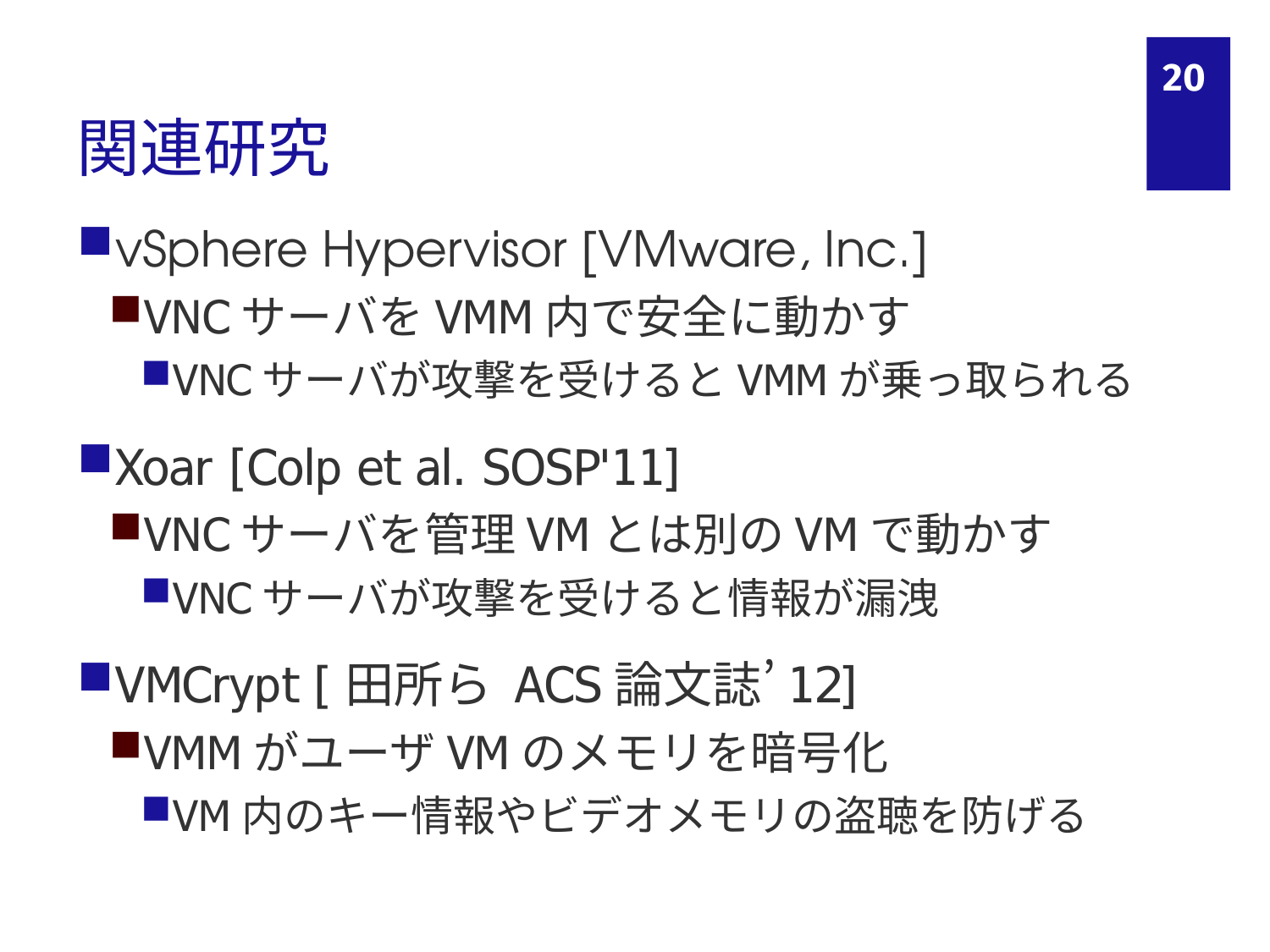

# 関連研究
20
vSphere Hypervisor [VMware, Inc.]
VNCサーバをVMM内で安全に動かす
VNCサーバが攻撃を受けるとVMMが乗っ取られる
Xoar [Colp et al. SOSP'11]
VNCサーバを管理VMとは別のVMで動かす
VNCサーバが攻撃を受けると情報が漏洩
VMCrypt [田所ら ACS論文誌’12]
VMMがユーザVMのメモリを暗号化
VM内のキー情報やビデオメモリの盗聴を防げる